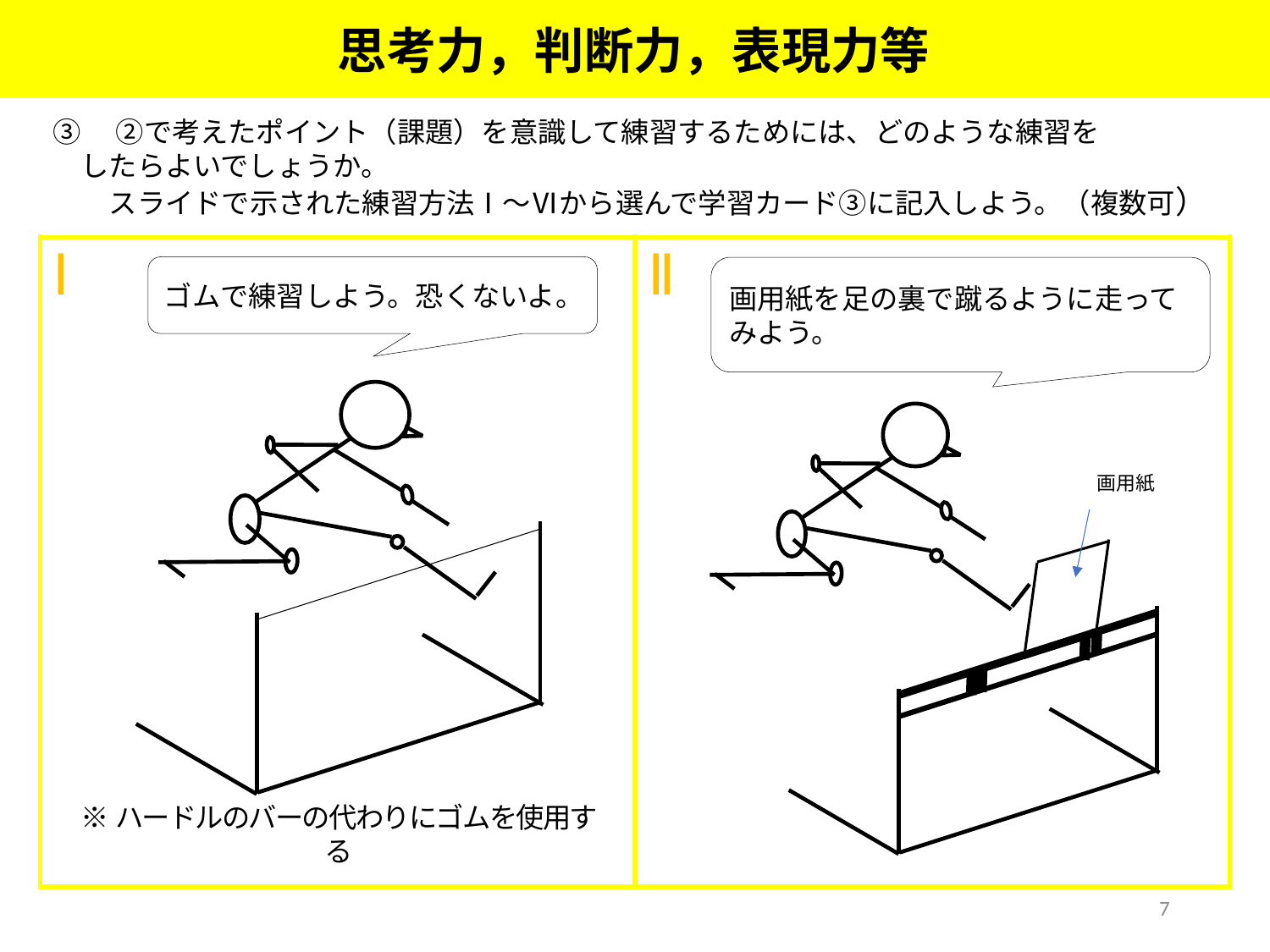

思考力，判断力，表現力等

③　②で考えたポイント（課題）を意識して練習するためには、どのような練習を
　したらよいでしょうか。
　　スライドで示された練習方法Ⅰ～Ⅵから選んで学習カード③に記入しよう。（複数可）
| Ⅰ | Ⅱ |
| --- | --- |
ゴムで練習しよう。恐くないよ。
画用紙を足の裏で蹴るように走ってみよう。

画用紙
※ハードルのバーの代わりにゴムを使用する
7